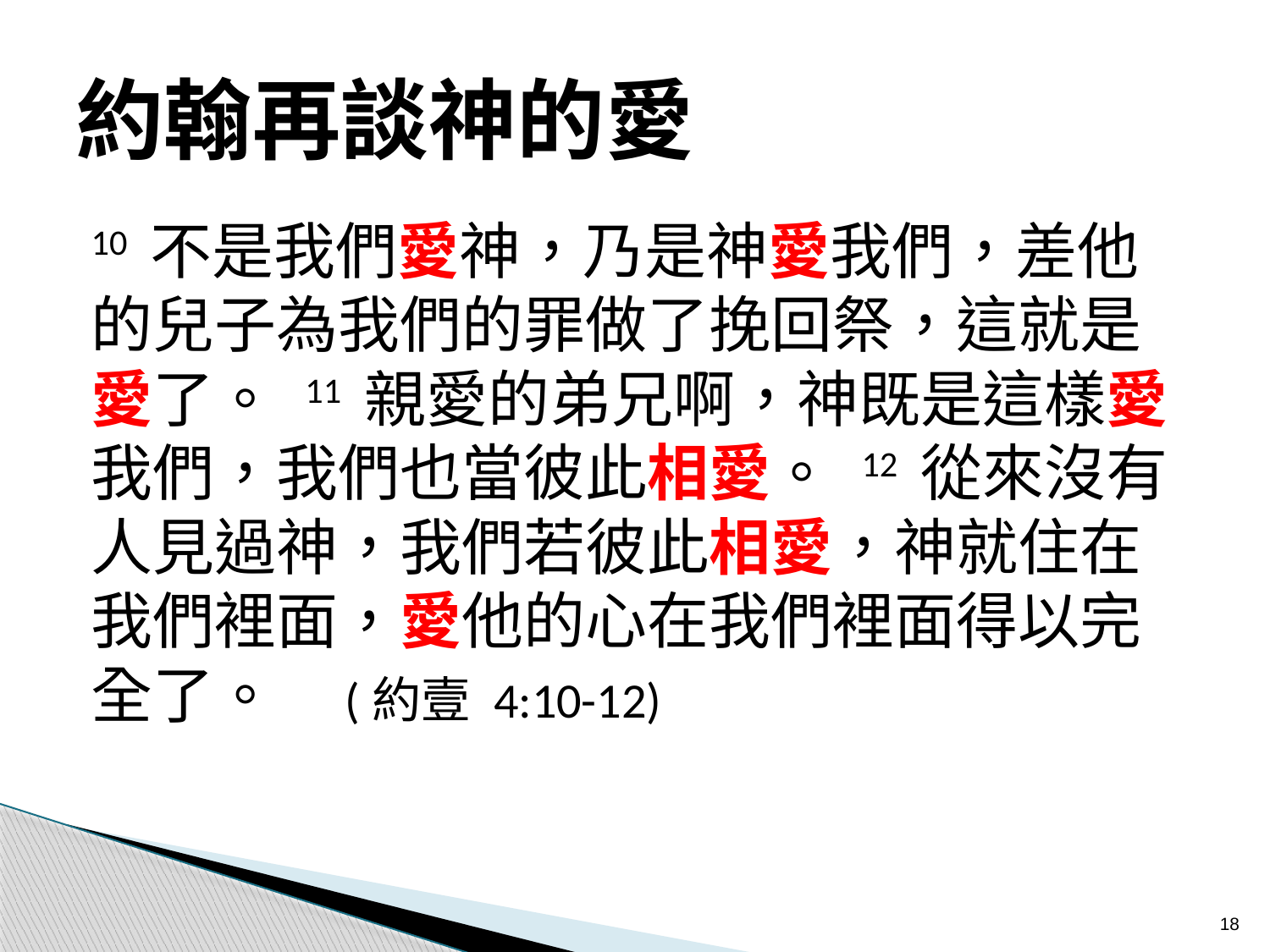

# 約翰再談神的愛
10 不是我們愛神，乃是神愛我們，差他的兒子為我們的罪做了挽回祭，這就是愛了。 11 親愛的弟兄啊，神既是這樣愛我們，我們也當彼此相愛。 12 從來沒有人見過神，我們若彼此相愛，神就住在我們裡面，愛他的心在我們裡面得以完全了。	(約壹 4:10-12)

18